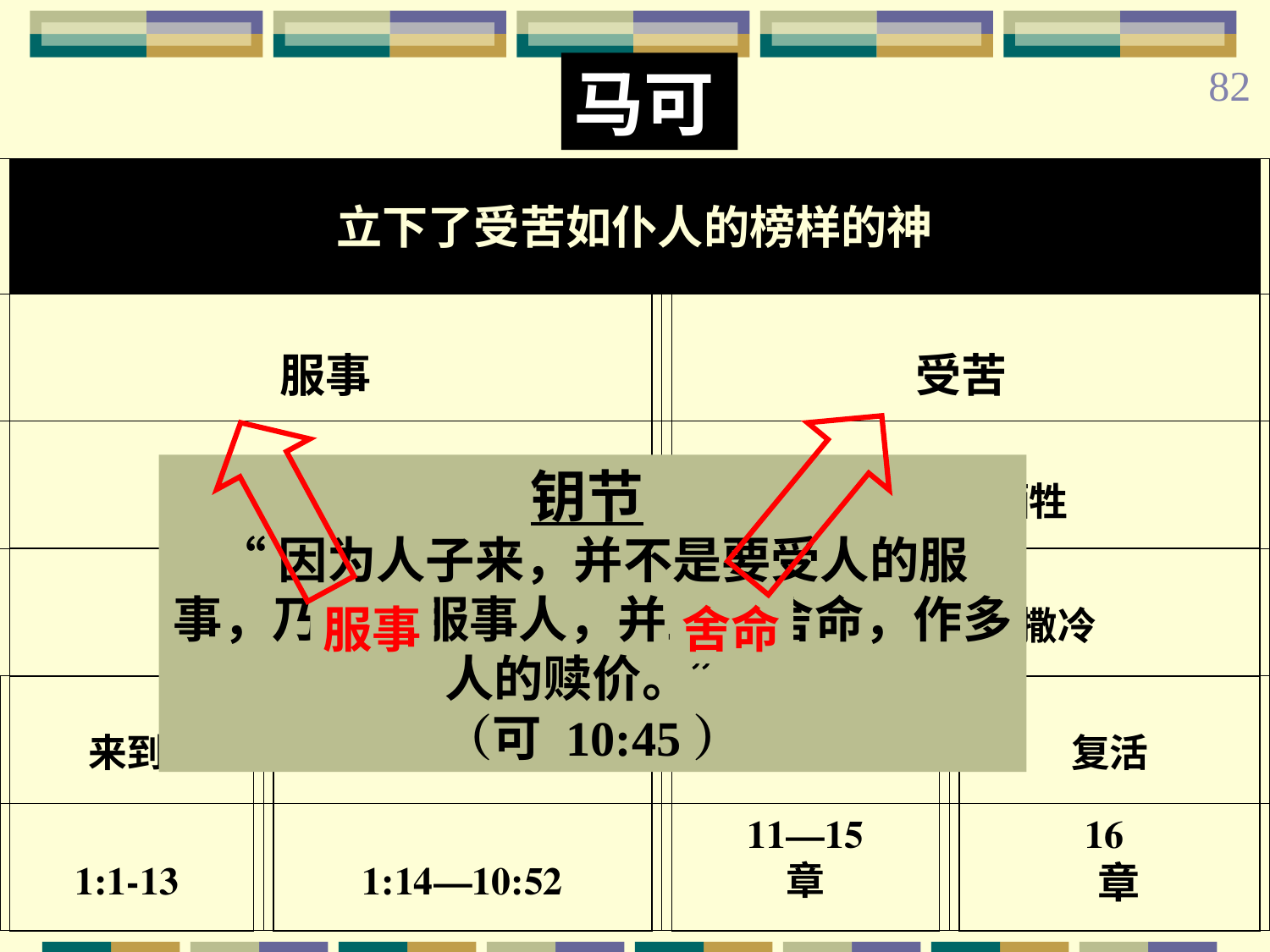

马可
82

立下了受苦如仆人的榜样的神

服事

受苦

教导与神迹

奉献、牺牲

加利利与比里亚

犹大与耶路撒冷

来到

事奉的拦阻

 自我牺牲

复活

1:1-13

1:14—10:52

11—15
章

16
 章

钥节
“因为人子来，并不是要受人的服事，乃是要服事人，并且要舍命，作多人的赎价。”
（可 10:45）
服事
舍命